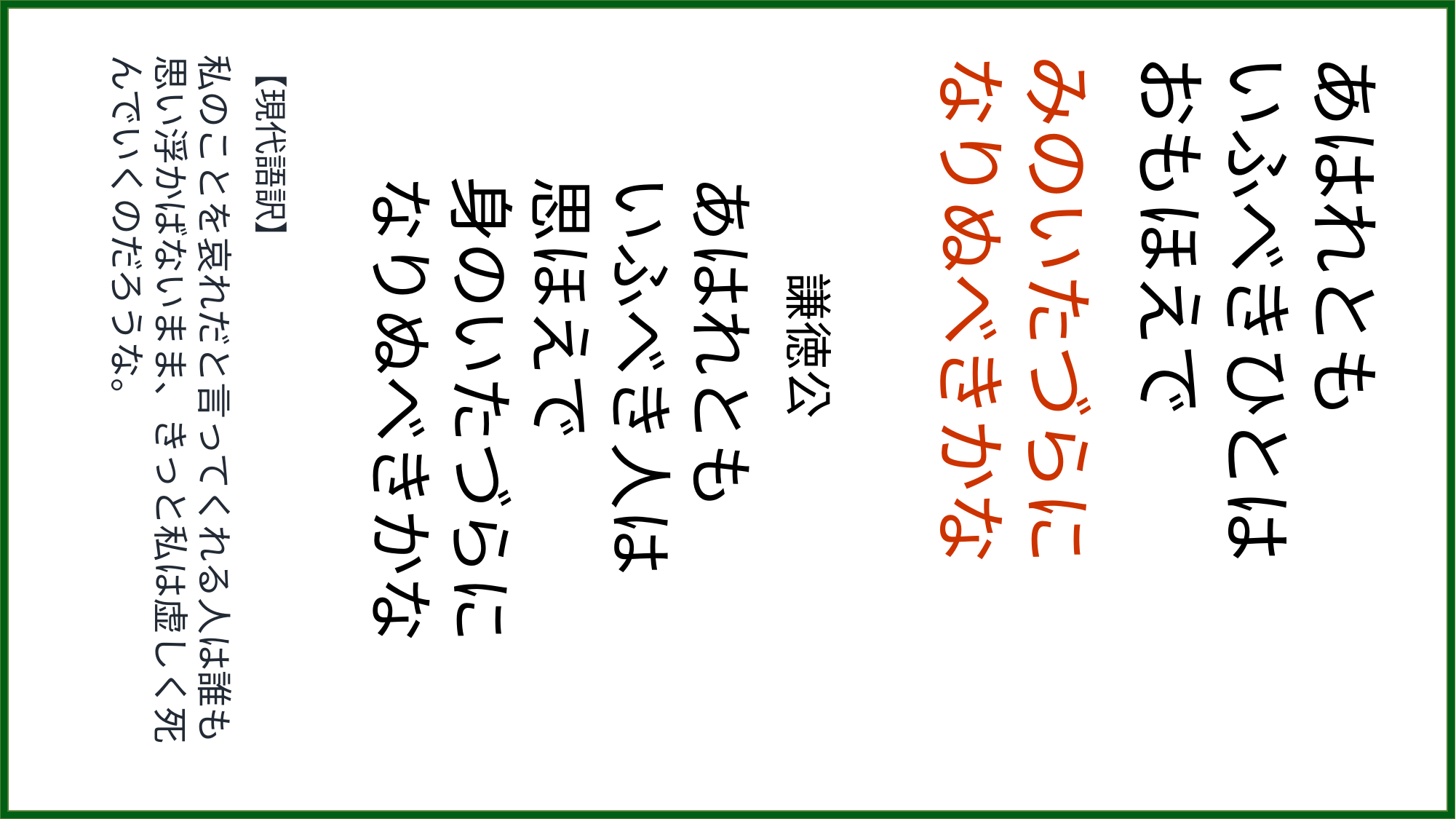

【現代語訳】

私のことを哀れだと言ってくれる人は誰も思い浮かばないまま、きっと私は虚しく死んでいくのだろうな。
　　謙徳公

あはれとも
いふべき人は
思ほえで
身のいたづらに
なりぬべきかな
みのいたづらに
なりぬべきかな
あはれとも
いふべきひとは
おもほえで